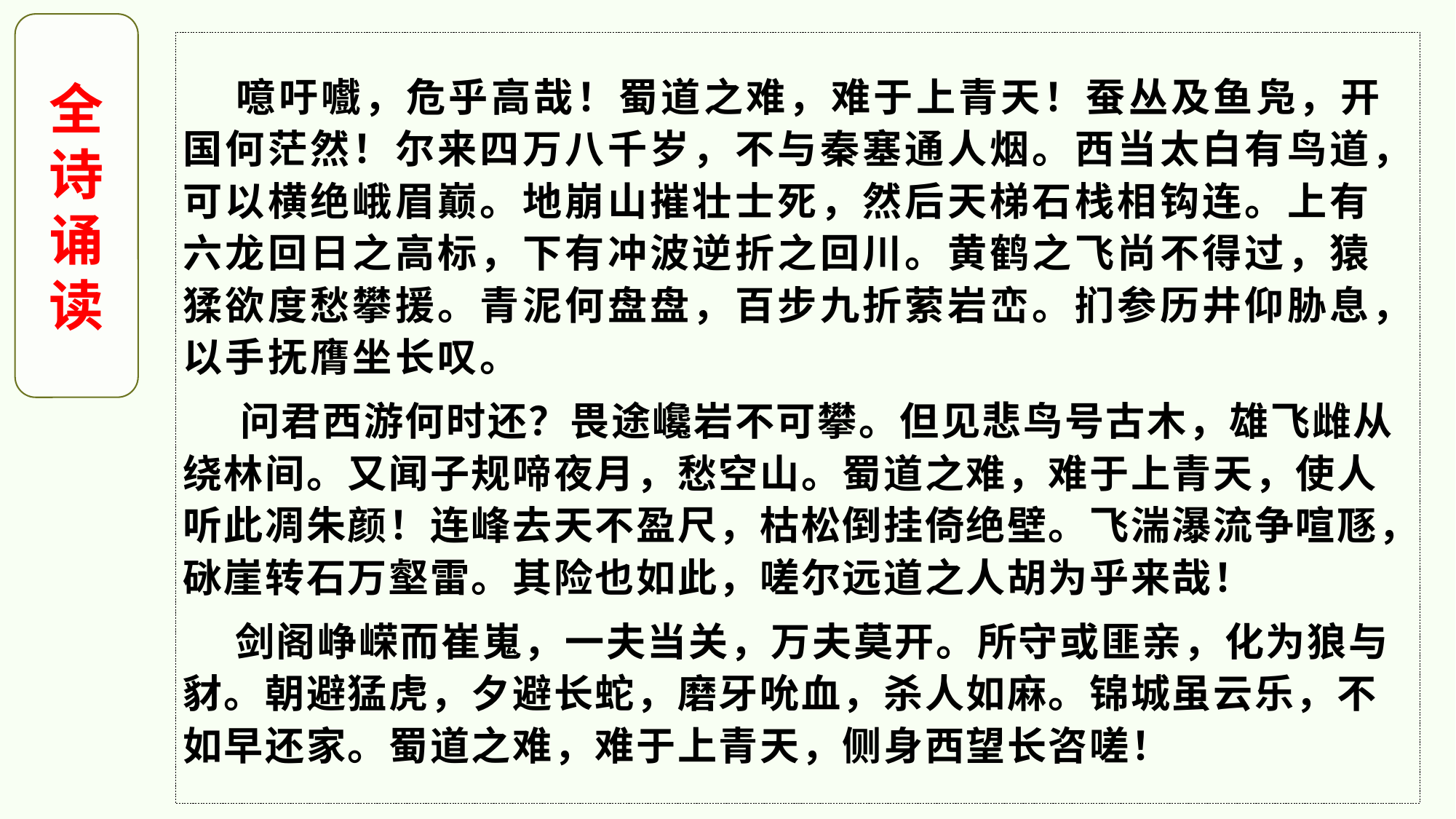

全诗诵读
    噫吁嚱，危乎高哉！蜀道之难，难于上青天！蚕丛及鱼凫，开国何茫然！尔来四万八千岁，不与秦塞通人烟。西当太白有鸟道，可以横绝峨眉巅。地崩山摧壮士死，然后天梯石栈相钩连。上有六龙回日之高标，下有冲波逆折之回川。黄鹤之飞尚不得过，猿猱欲度愁攀援。青泥何盘盘，百步九折萦岩峦。扪参历井仰胁息，以手抚膺坐长叹。
    问君西游何时还？畏途巉岩不可攀。但见悲鸟号古木，雄飞雌从绕林间。又闻子规啼夜月，愁空山。蜀道之难，难于上青天，使人听此凋朱颜！连峰去天不盈尺，枯松倒挂倚绝壁。飞湍瀑流争喧豗，砯崖转石万壑雷。其险也如此，嗟尔远道之人胡为乎来哉！
    剑阁峥嵘而崔嵬，一夫当关，万夫莫开。所守或匪亲，化为狼与豺。朝避猛虎，夕避长蛇，磨牙吮血，杀人如麻。锦城虽云乐，不如早还家。蜀道之难，难于上青天，侧身西望长咨嗟！